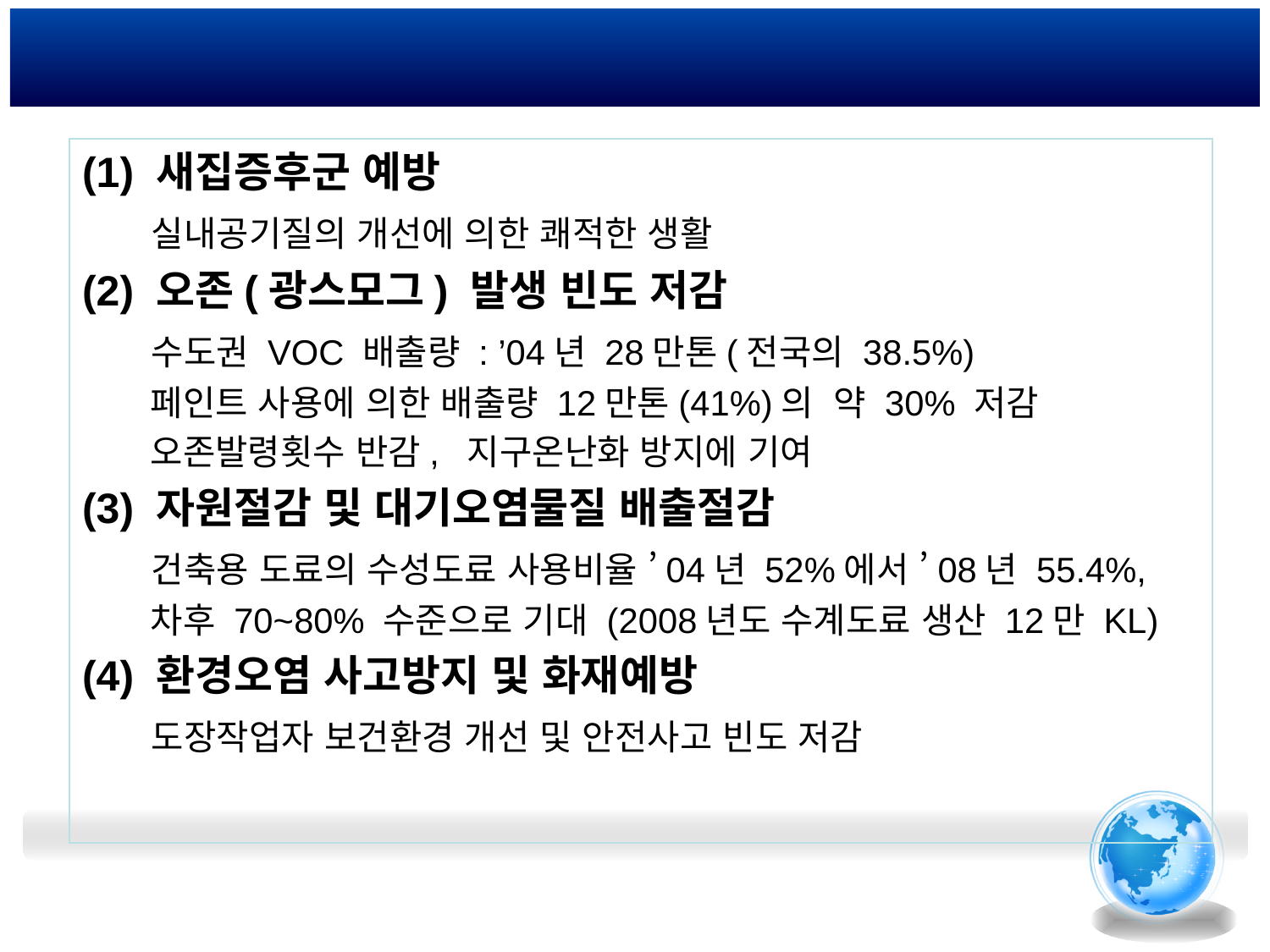

(1) 새집증후군 예방
     실내공기질의 개선에 의한 쾌적한 생활
(2) 오존(광스모그) 발생 빈도 저감
     수도권 VOC 배출량 : ’04년 28만톤(전국의 38.5%)
      페인트 사용에 의한 배출량 12만톤(41%)의  약 30% 저감
      오존발령횟수 반감,  지구온난화 방지에 기여
(3) 자원절감 및 대기오염물질 배출절감
     건축용 도료의 수성도료 사용비율 ’04년 52%에서 ’08년 55.4%,
      차후 70~80% 수준으로 기대 (2008년도 수계도료 생산 12만 KL)
(4) 환경오염 사고방지 및 화재예방
     도장작업자 보건환경 개선 및 안전사고 빈도 저감